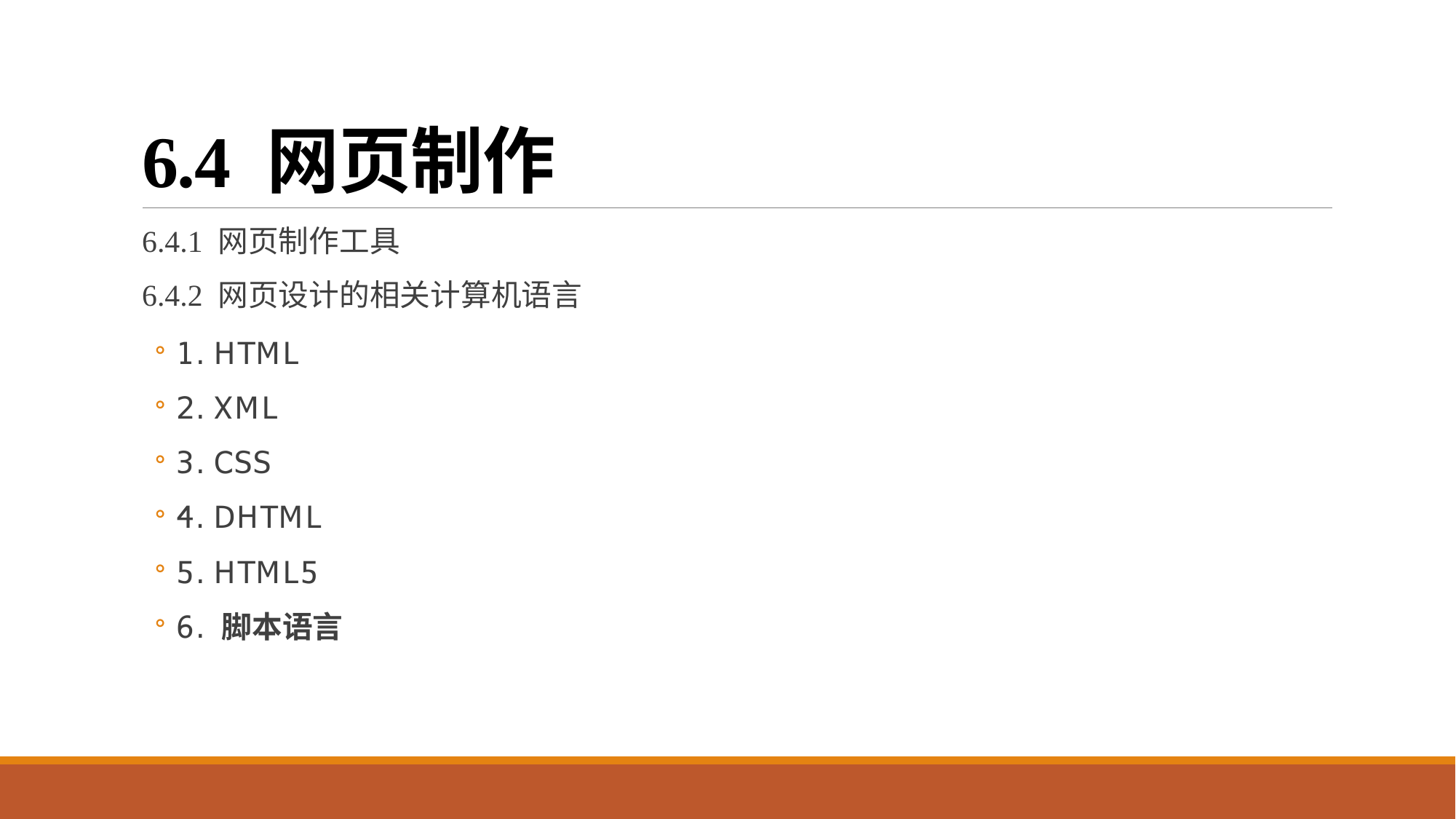

# 6.4 网页制作
6.4.1 网页制作工具
6.4.2 网页设计的相关计算机语言
1. HTML
2. XML
3. CSS
4. DHTML
5. HTML5
6. 脚本语言